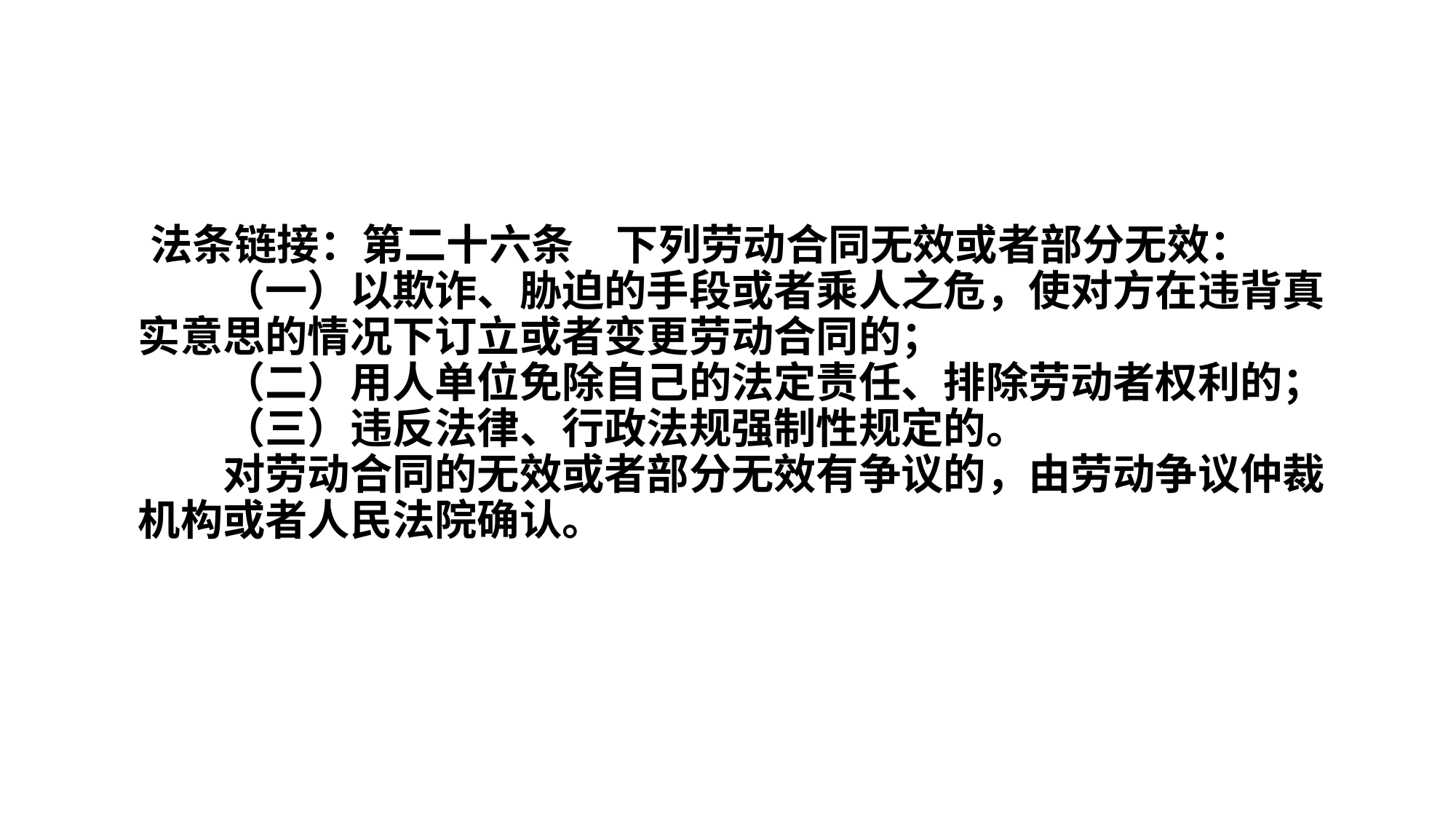

#
   法条链接：第二十六条　下列劳动合同无效或者部分无效：
　　（一）以欺诈、胁迫的手段或者乘人之危，使对方在违背真实意思的情况下订立或者变更劳动合同的；
　　（二）用人单位免除自己的法定责任、排除劳动者权利的；
　　（三）违反法律、行政法规强制性规定的。
　　对劳动合同的无效或者部分无效有争议的，由劳动争议仲裁机构或者人民法院确认。